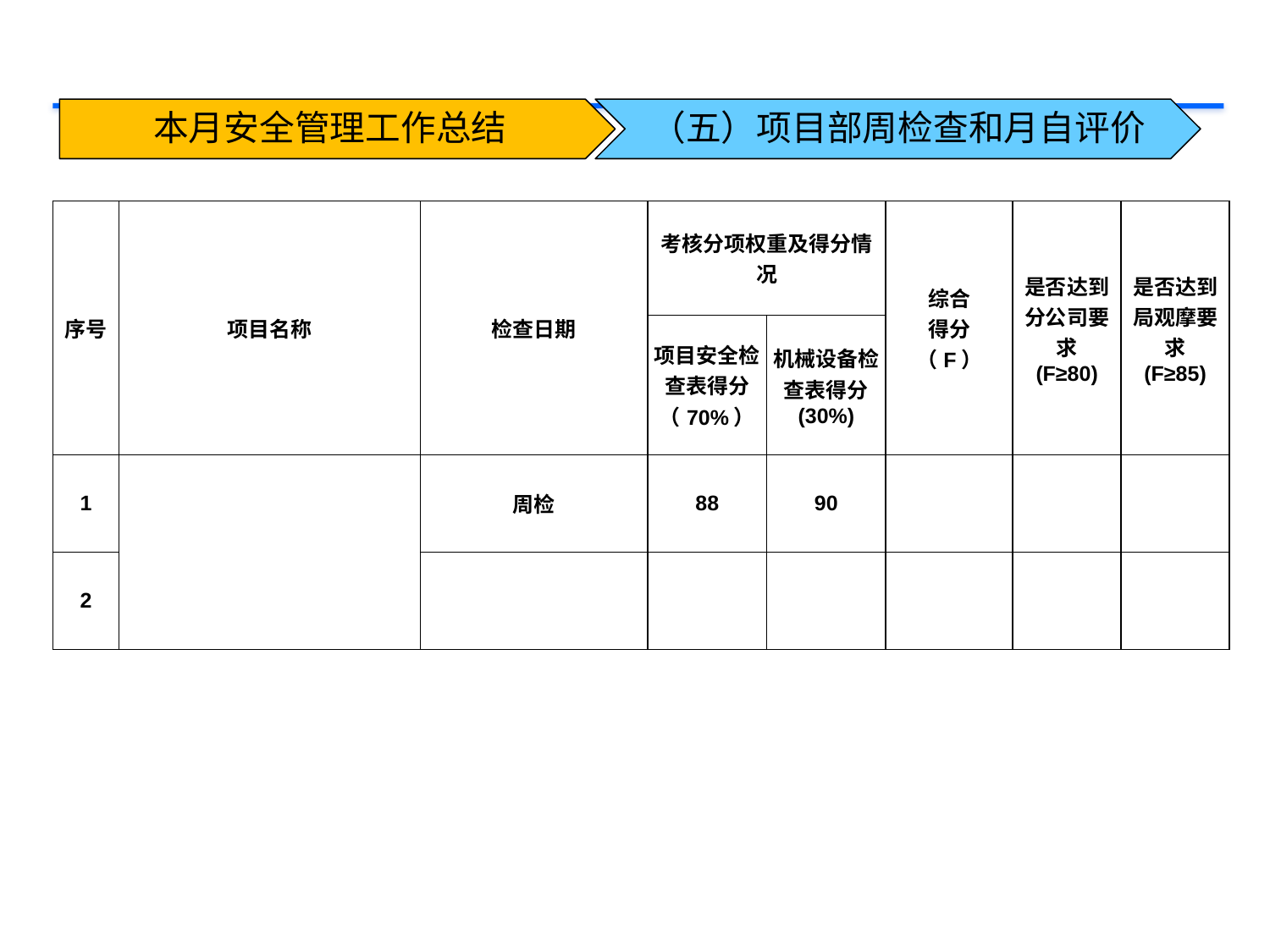

本月安全管理工作总结
（五）项目部周检查和月自评价
| 序号 | 项目名称 | 检查日期 | 考核分项权重及得分情况 |  | 综合 得分 （F） | 是否达到分公司要求 (F≥80) | 是否达到局观摩要求 (F≥85) |
| --- | --- | --- | --- | --- | --- | --- | --- |
|  |  |  | 项目安全检查表得分（70%） | 机械设备检查表得分 (30%) |  |  |  |
| 1 |  | 周检 | 88 | 90 |  |  |  |
| 2 |  |  |  |  |  |  |  |